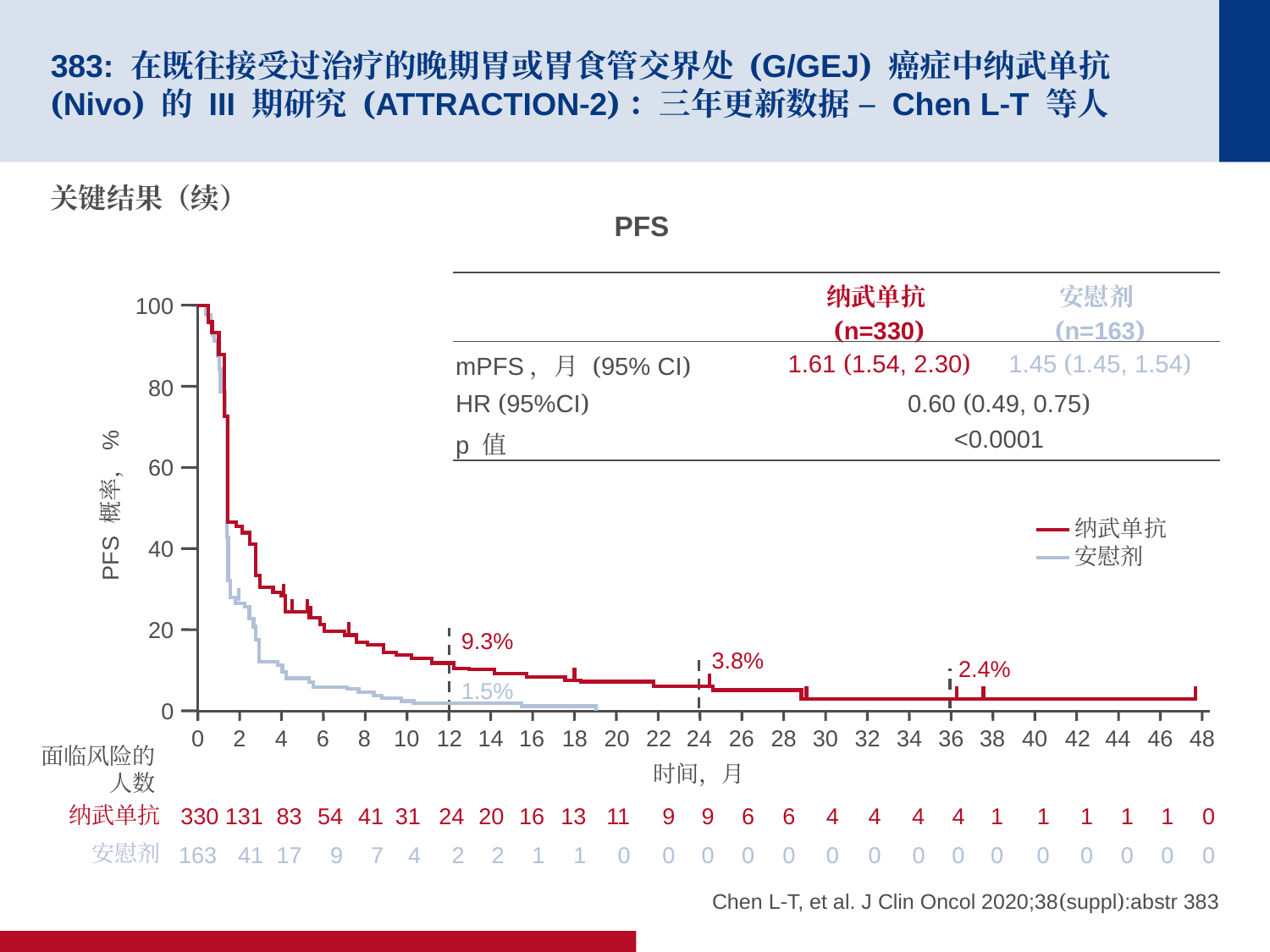

# 383: 在既往接受过治疗的晚期胃或胃食管交界处 (G/GEJ) 癌症中纳武单抗 (Nivo) 的 III 期研究 (ATTRACTION-2)：三年更新数据 – Chen L-T 等人
关键结果（续）

PFS
|  | 纳武单抗 (n=330) | 安慰剂 (n=163) |
| --- | --- | --- |
| mPFS，月 (95% CI) | 1.61 (1.54, 2.30) | 1.45 (1.45, 1.54) |
| HR (95%CI) | 0.60 (0.49, 0.75) |  |
| p 值 | <0.0001 |  |
100

80

60

PFS 概率，%
纳武单抗
安慰剂
40

20
9.3%

3.8%
2.4%
1.5%
0

0
2
4
6
8
10
12
14
16
18
20
22
24
26
28
30
32
34
36
38
40
42
44
46
48
面临风险的人数
时间，月
纳武单抗
330
131
83
54
41
31
24
20
16
13
11
9
9
6
6
4
4
4
4
1
1
1
1
1
0
安慰剂
163
41
17
9
7
4
2
2
1
1
0
0
0
0
0
0
0
0
0
0
0
0
0
0
0
Chen L-T, et al. J Clin Oncol 2020;38(suppl):abstr 383